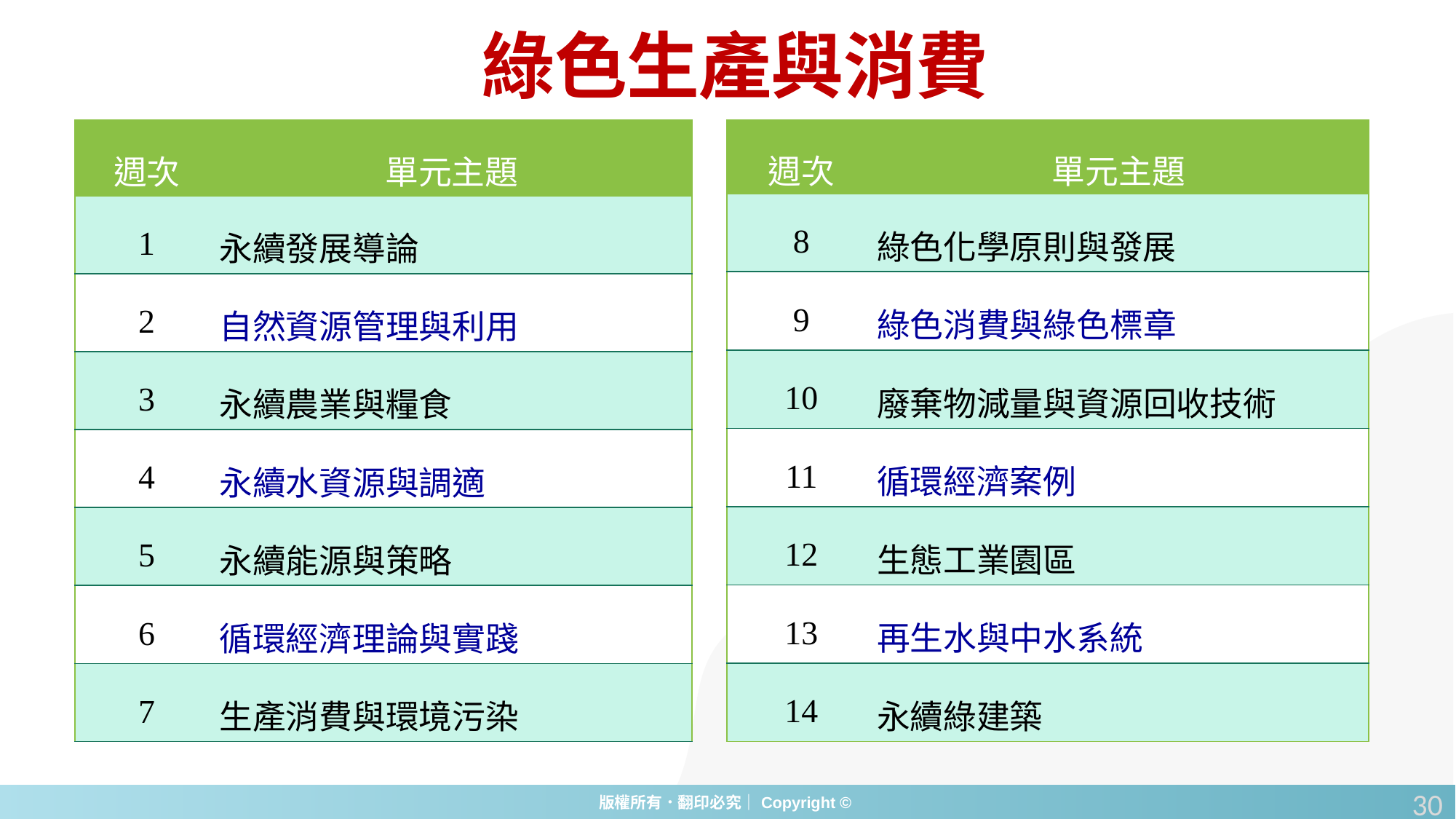

綠色生產與消費
| 週次 | 單元主題 |
| --- | --- |
| 1 | 永續發展導論 |
| 2 | 自然資源管理與利用 |
| 3 | 永續農業與糧食 |
| 4 | 永續水資源與調適 |
| 5 | 永續能源與策略 |
| 6 | 循環經濟理論與實踐 |
| 7 | 生產消費與環境污染 |
| 週次 | 單元主題 |
| --- | --- |
| 8 | 綠色化學原則與發展 |
| 9 | 綠色消費與綠色標章 |
| 10 | 廢棄物減量與資源回收技術 |
| 11 | 循環經濟案例 |
| 12 | 生態工業園區 |
| 13 | 再生水與中水系統 |
| 14 | 永續綠建築 |
30
30